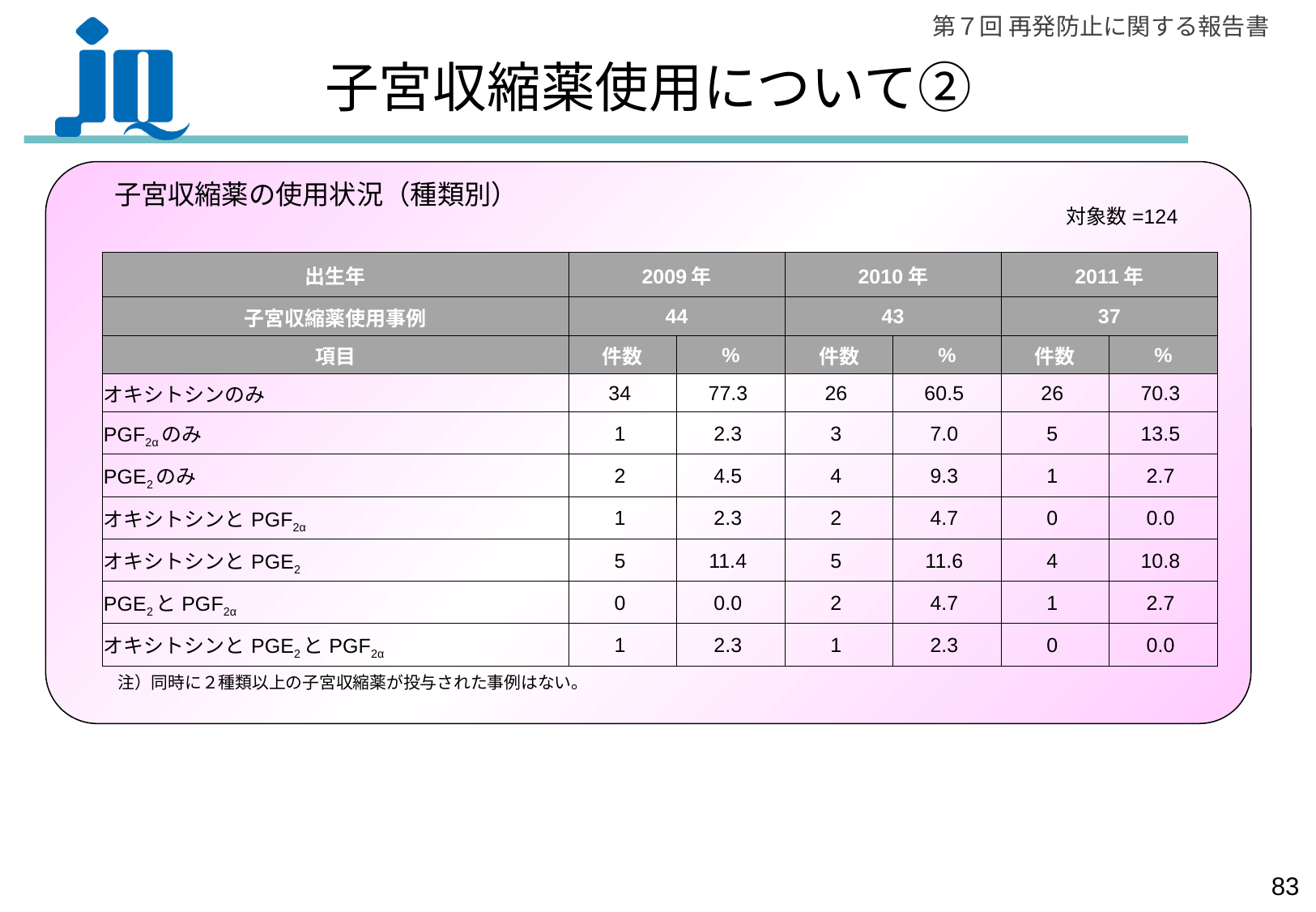

子宮収縮薬使用について②

子宮収縮薬の使用状況（種類別）
　　　　　　　　　　　　　　　　　　　　　　　　　　　　　　対象数=124
| 出生年 | 2009年 |  | 2010年 |  | 2011年 |  |
| --- | --- | --- | --- | --- | --- | --- |
| 子宮収縮薬使用事例 | 44 |  | 43 |  | 37 |  |
| 項目 | 件数 | % | 件数 | % | 件数 | % |
| オキシトシンのみ | 34 | 77.3 | 26 | 60.5 | 26 | 70.3 |
| PGF2αのみ | 1 | 2.3 | 3 | 7.0 | 5 | 13.5 |
| PGE2のみ | 2 | 4.5 | 4 | 9.3 | 1 | 2.7 |
| オキシトシンとPGF2α | 1 | 2.3 | 2 | 4.7 | 0 | 0.0 |
| オキシトシンとPGE2 | 5 | 11.4 | 5 | 11.6 | 4 | 10.8 |
| PGE2とPGF2α | 0 | 0.0 | 2 | 4.7 | 1 | 2.7 |
| オキシトシンとPGE2とPGF2α | 1 | 2.3 | 1 | 2.3 | 0 | 0.0 |
注）同時に２種類以上の子宮収縮薬が投与された事例はない。
83